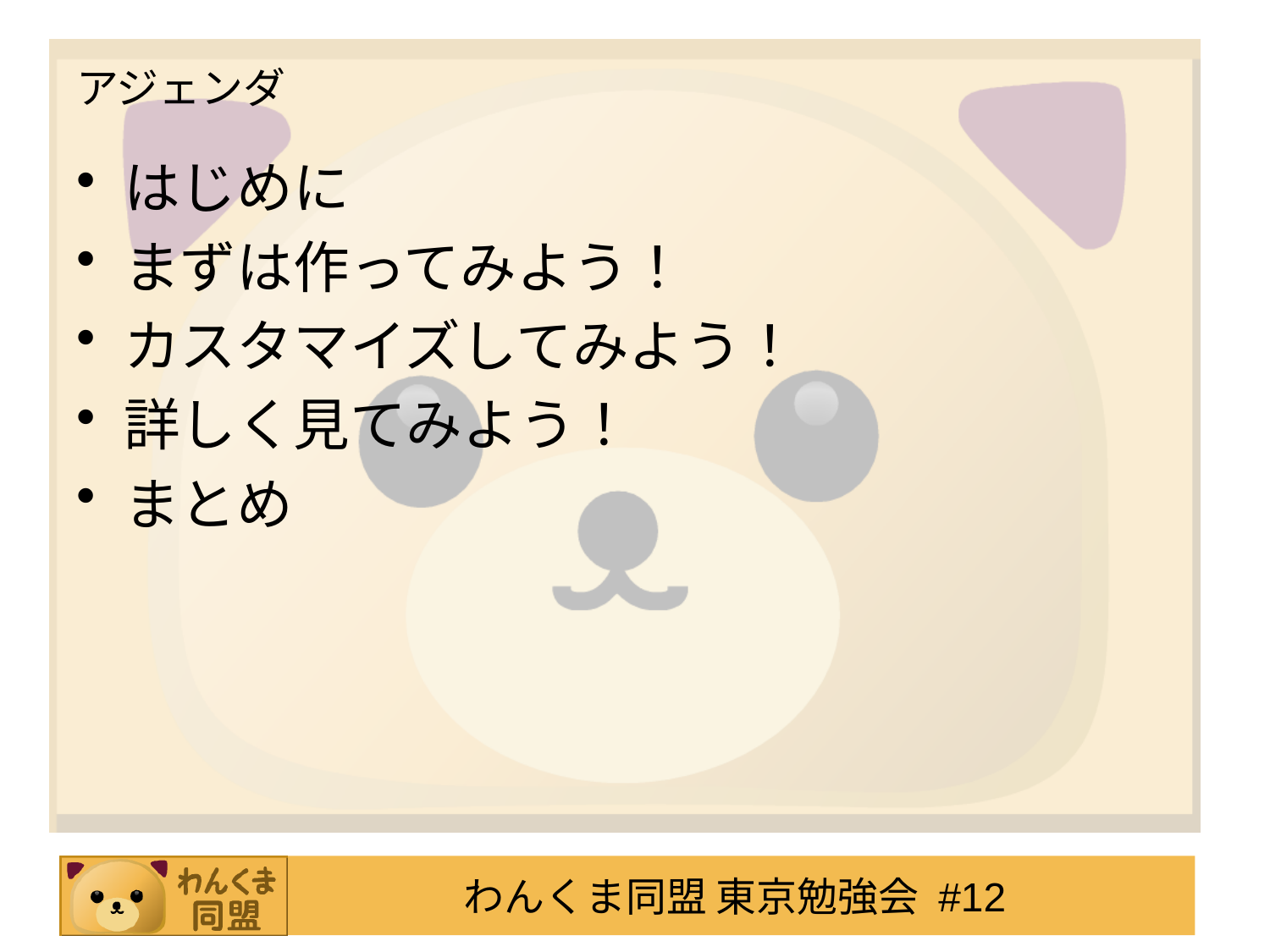

# アジェンダ
はじめに
まずは作ってみよう！
カスタマイズしてみよう！
詳しく見てみよう！
まとめ